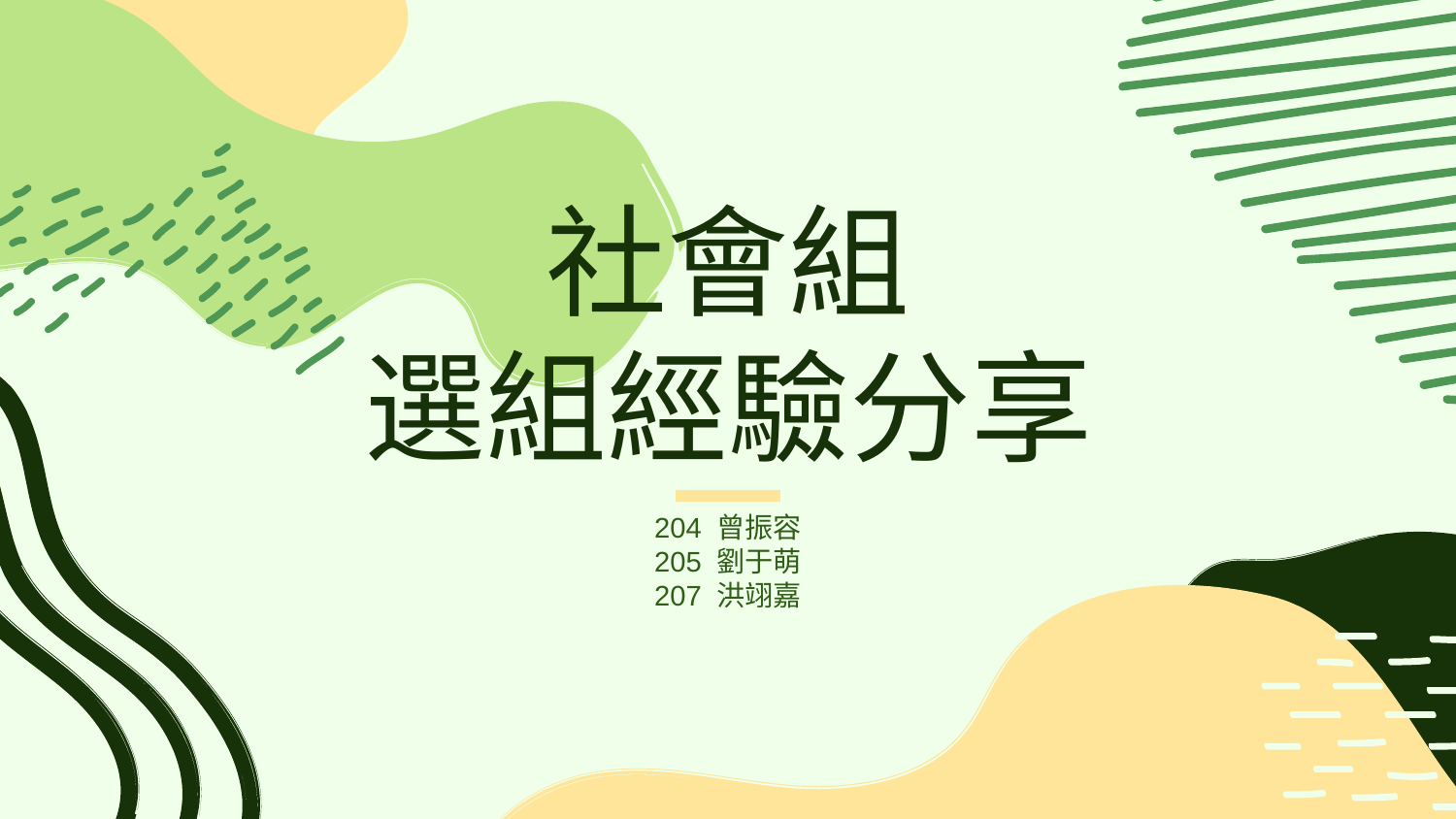

# 社會組
選組經驗分享

204 曾振容
205 劉于萌
207 洪翊嘉